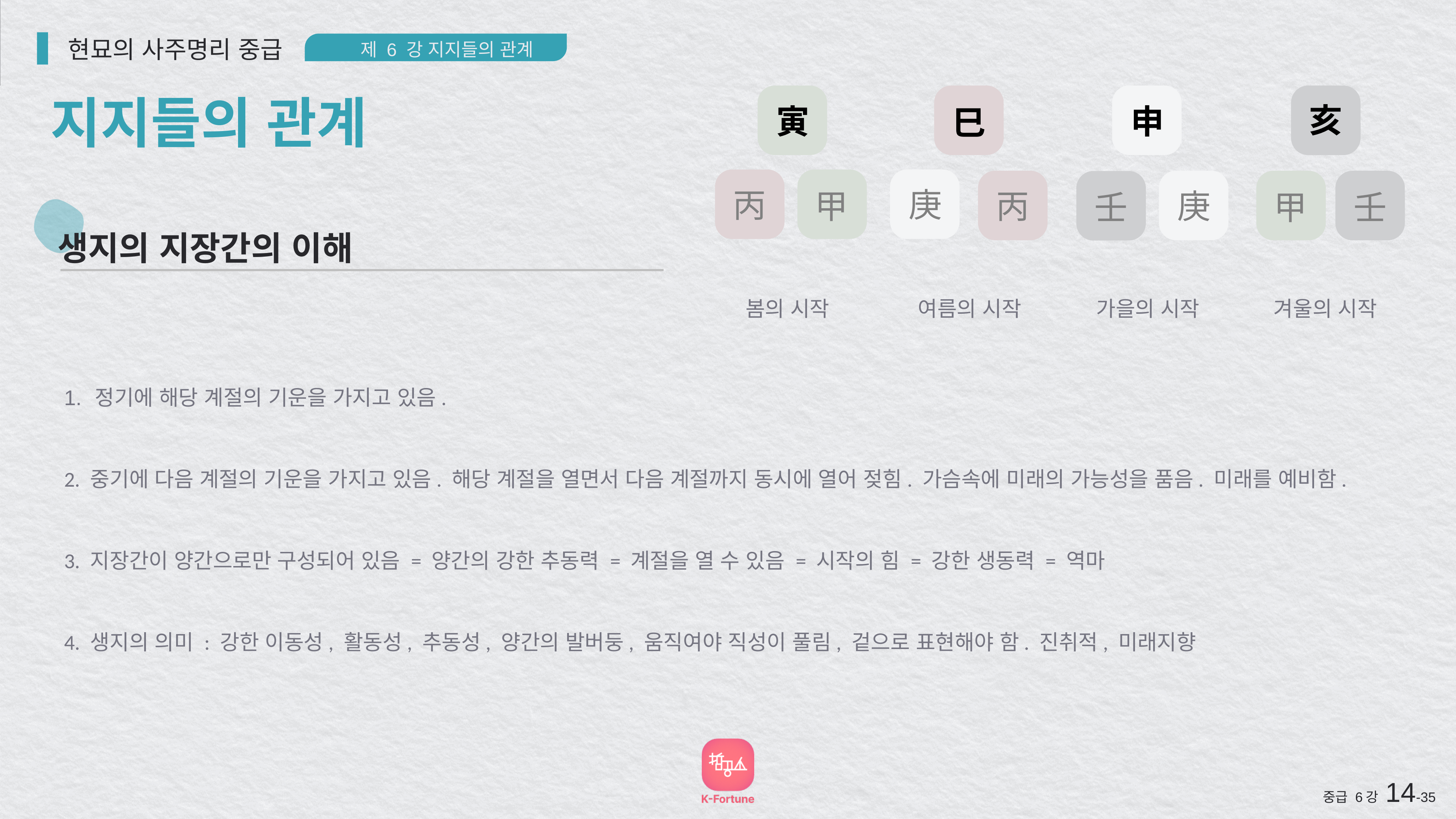

현묘의 사주명리 중급

제 6 강 지지들의 관계
지지들의 관계

巳

申

寅

亥

庚

丙

甲

丙

庚

甲

壬

壬

생지의 지장간의 이해
가을의 시작
여름의 시작
겨울의 시작
봄의 시작
정기에 해당 계절의 기운을 가지고 있음.

2. 중기에 다음 계절의 기운을 가지고 있음. 해당 계절을 열면서 다음 계절까지 동시에 열어 젖힘. 가슴속에 미래의 가능성을 품음. 미래를 예비함.

3. 지장간이 양간으로만 구성되어 있음 = 양간의 강한 추동력 = 계절을 열 수 있음 = 시작의 힘 = 강한 생동력 = 역마

4. 생지의 의미 : 강한 이동성, 활동성, 추동성, 양간의 발버둥, 움직여야 직성이 풀림, 겉으로 표현해야 함. 진취적, 미래지향